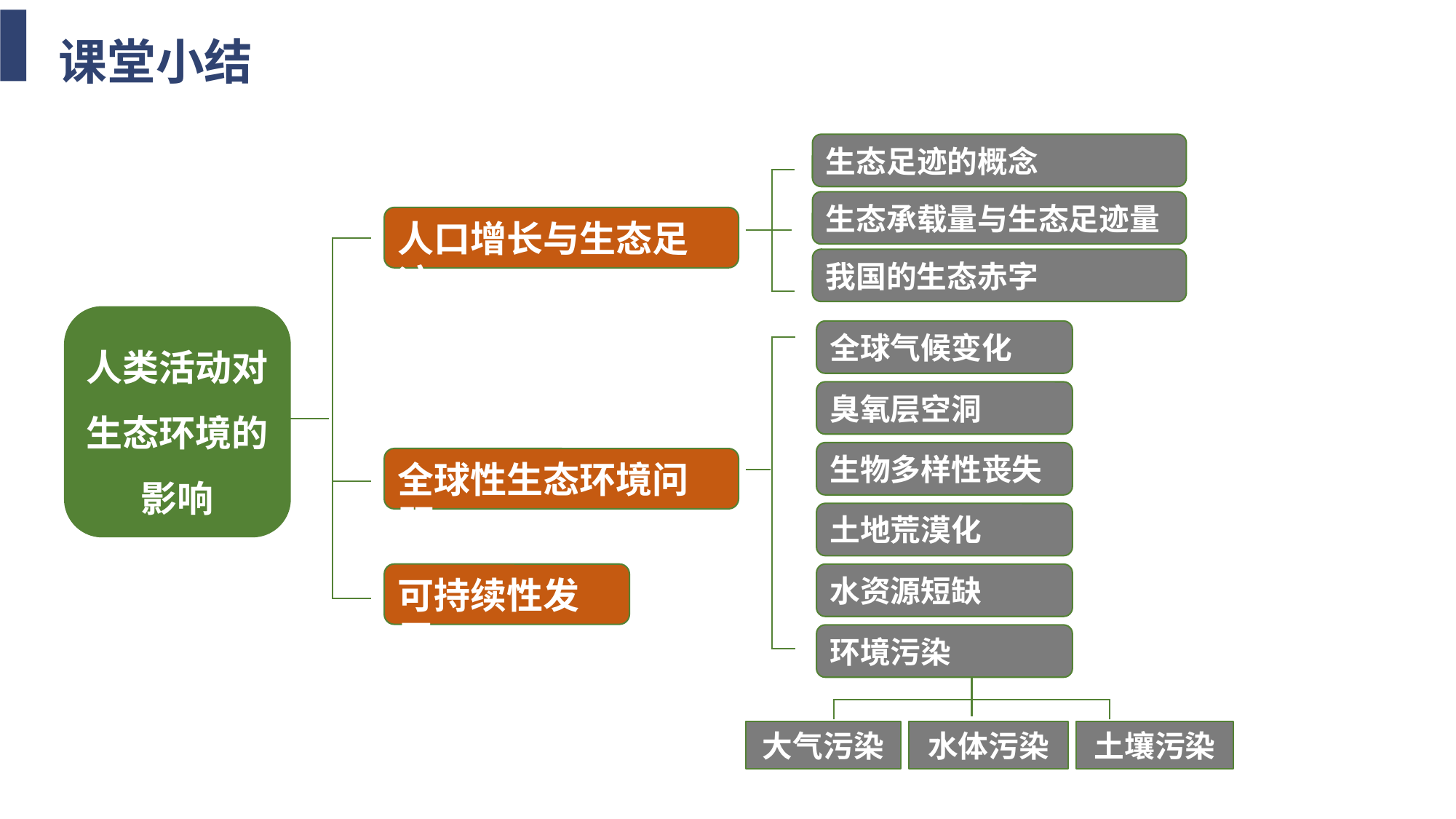

课堂小结
生态足迹的概念

生态承载量与生态足迹量
人口增长与生态足迹

我国的生态赤字
人类活动对
生态环境的
影响
全球气候变化

臭氧层空洞
生物多样性丧失
全球性生态环境问题
土地荒漠化

可持续性发展
水资源短缺
环境污染
大气污染
水体污染
土壤污染